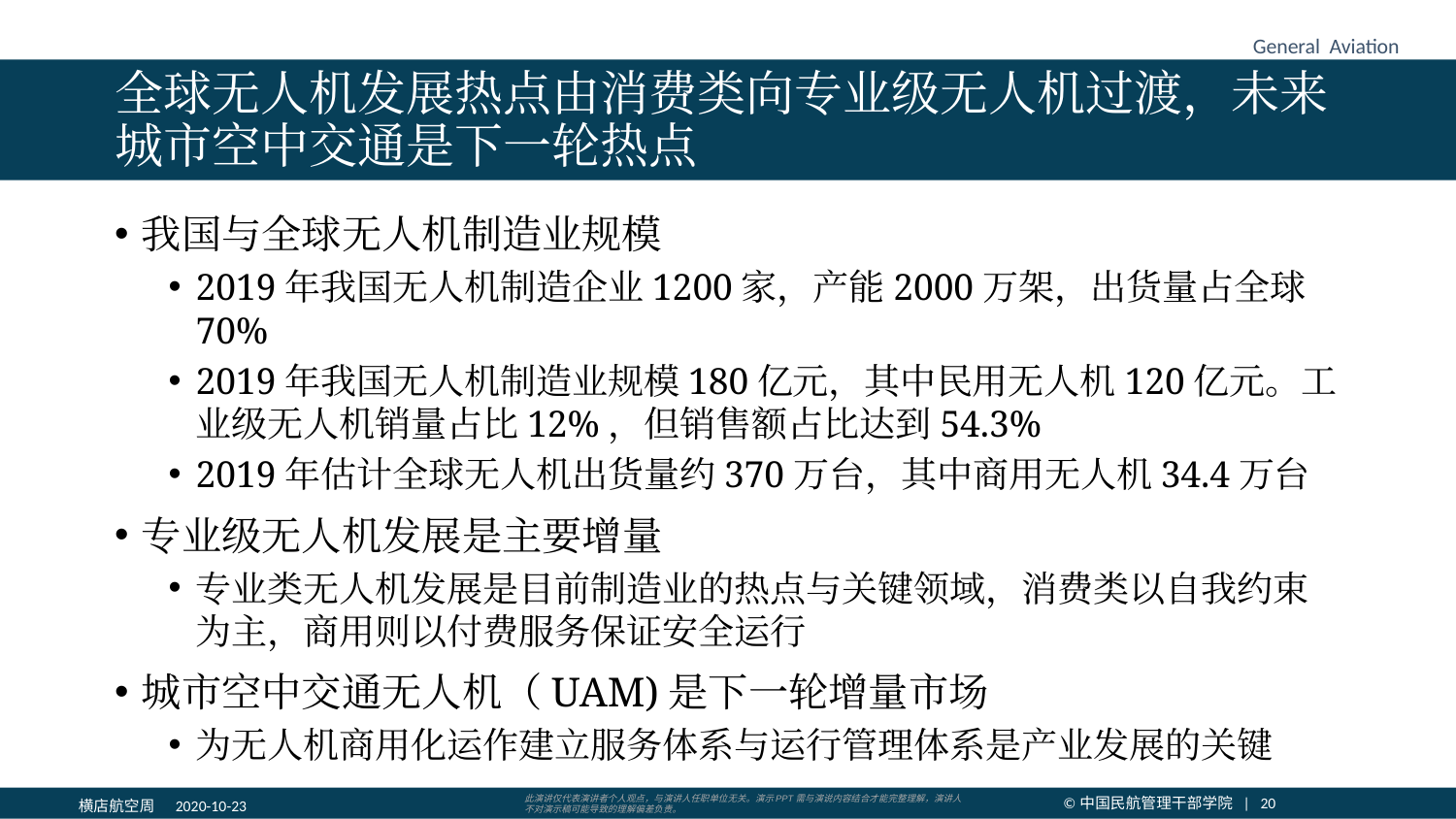

# 全球无人机发展热点由消费类向专业级无人机过渡，未来城市空中交通是下一轮热点
我国与全球无人机制造业规模
2019年我国无人机制造企业1200家，产能2000万架，出货量占全球70%
2019年我国无人机制造业规模180亿元，其中民用无人机120亿元。工业级无人机销量占比12%，但销售额占比达到54.3%
2019年估计全球无人机出货量约370万台，其中商用无人机34.4万台
专业级无人机发展是主要增量
专业类无人机发展是目前制造业的热点与关键领域，消费类以自我约束为主，商用则以付费服务保证安全运行
城市空中交通无人机（UAM)是下一轮增量市场
为无人机商用化运作建立服务体系与运行管理体系是产业发展的关键